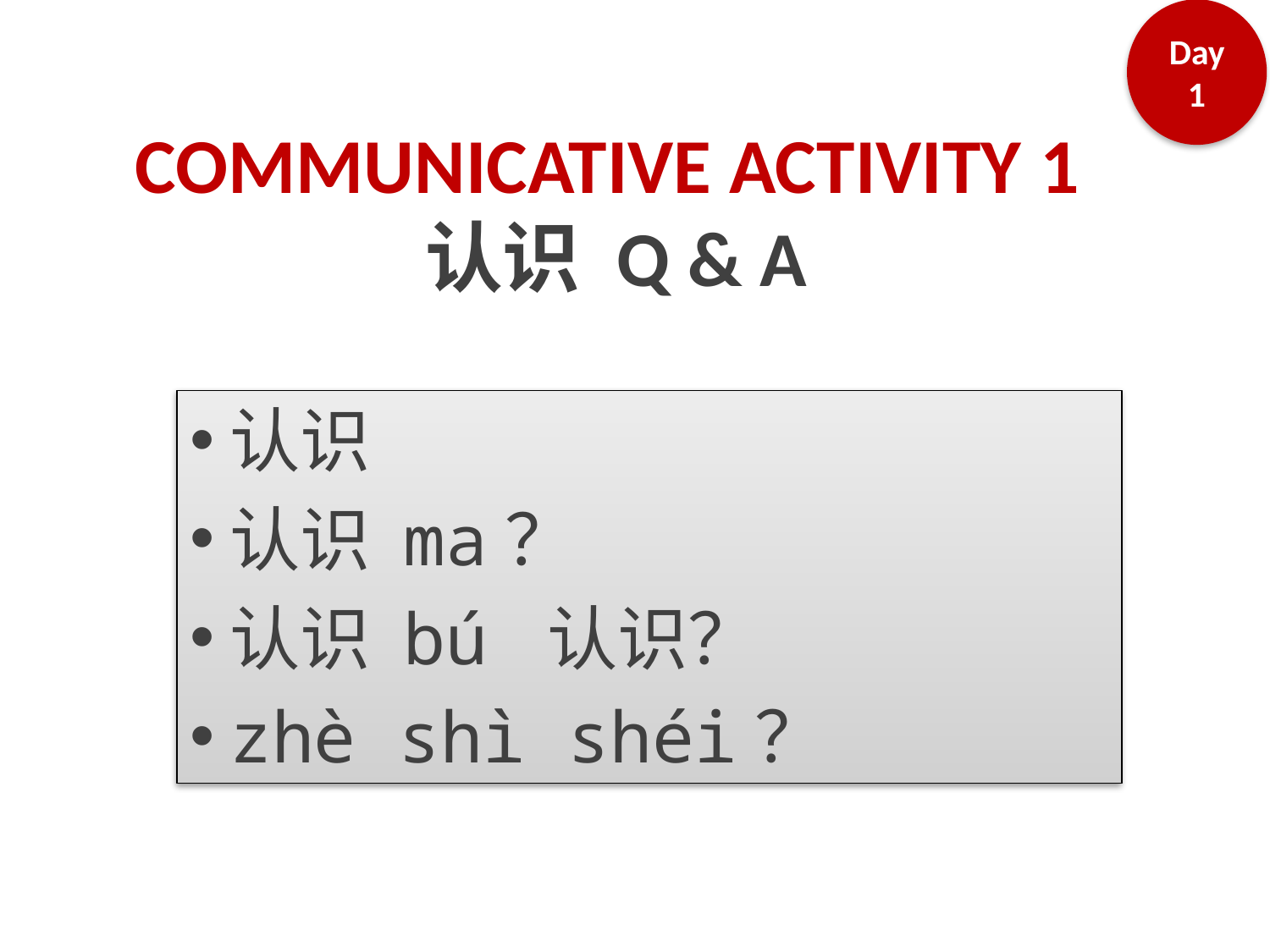

Day 1
# Communicative Activity 1 认识 Q & A
认识
认识 ma？
认识 bú 认识？
zhè shì shéi？